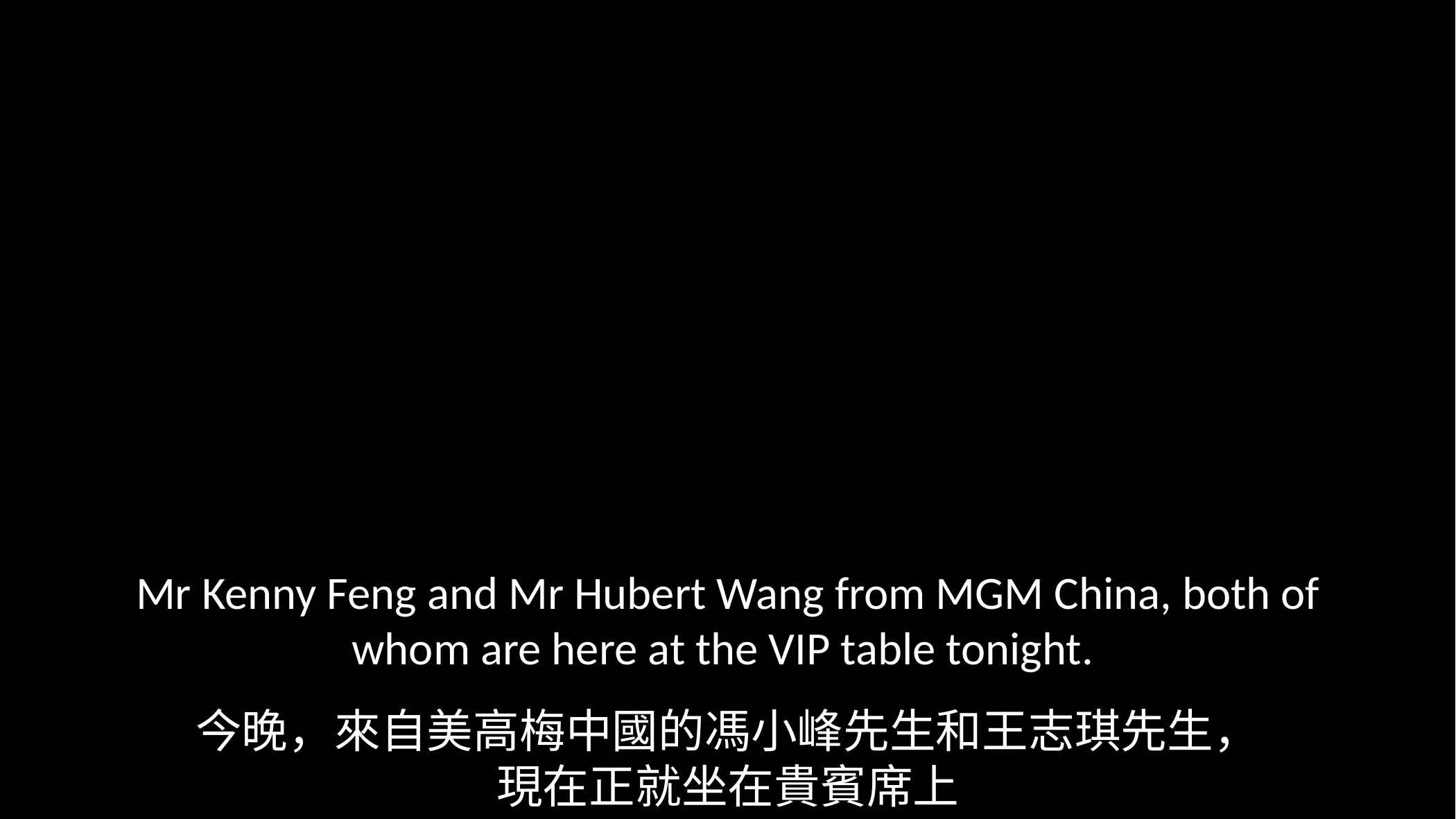

Mr Kenny Feng and Mr Hubert Wang from MGM China, both of whom are here at the VIP table tonight.

今晚，來自美高梅中國的馮小峰先生和王志琪先生，
現在正就坐在貴賓席上